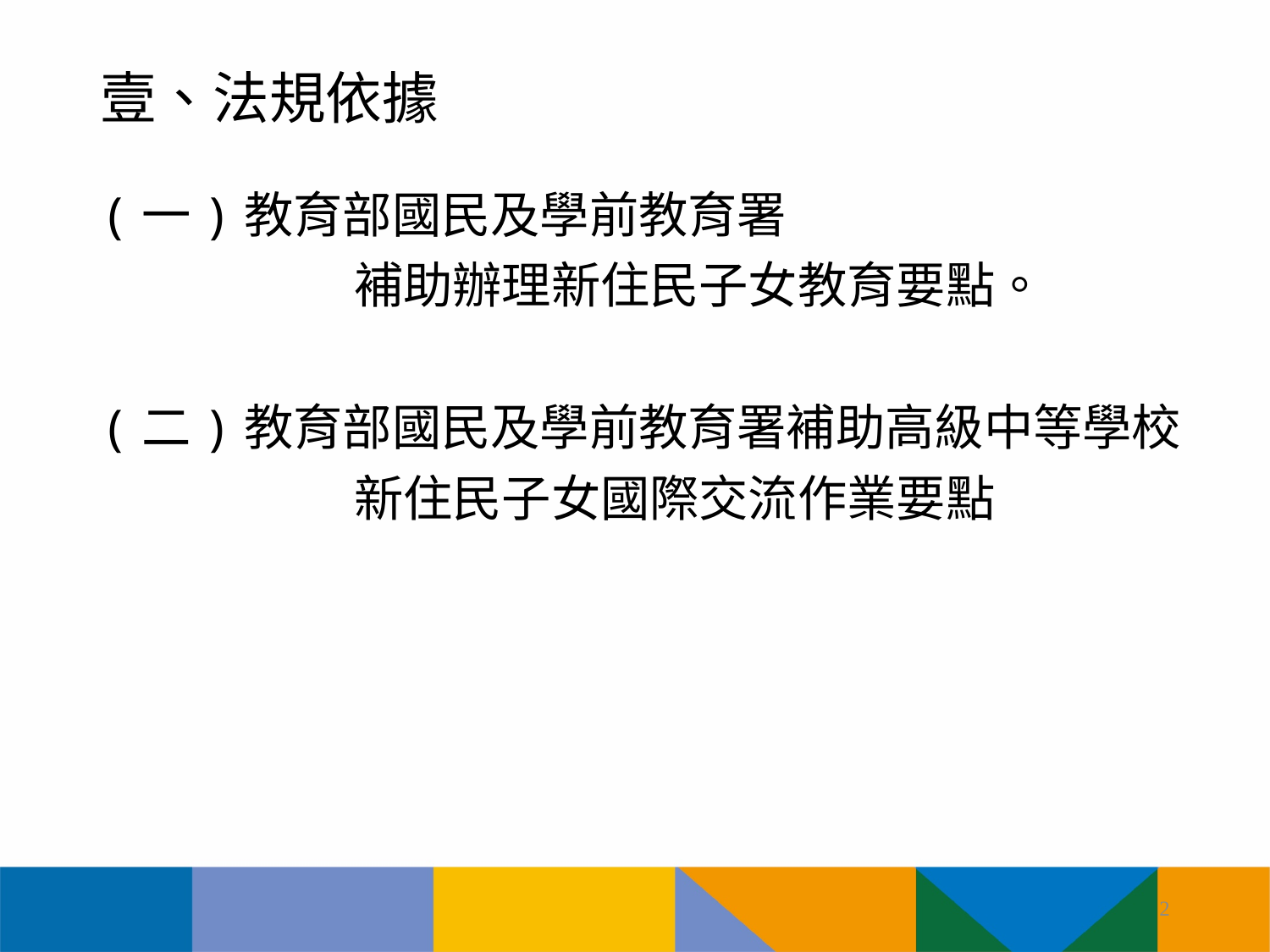

壹、法規依據
(一)教育部國民及學前教育署
		補助辦理新住民子女教育要點。

(二)教育部國民及學前教育署補助高級中等學校
		新住民子女國際交流作業要點
2